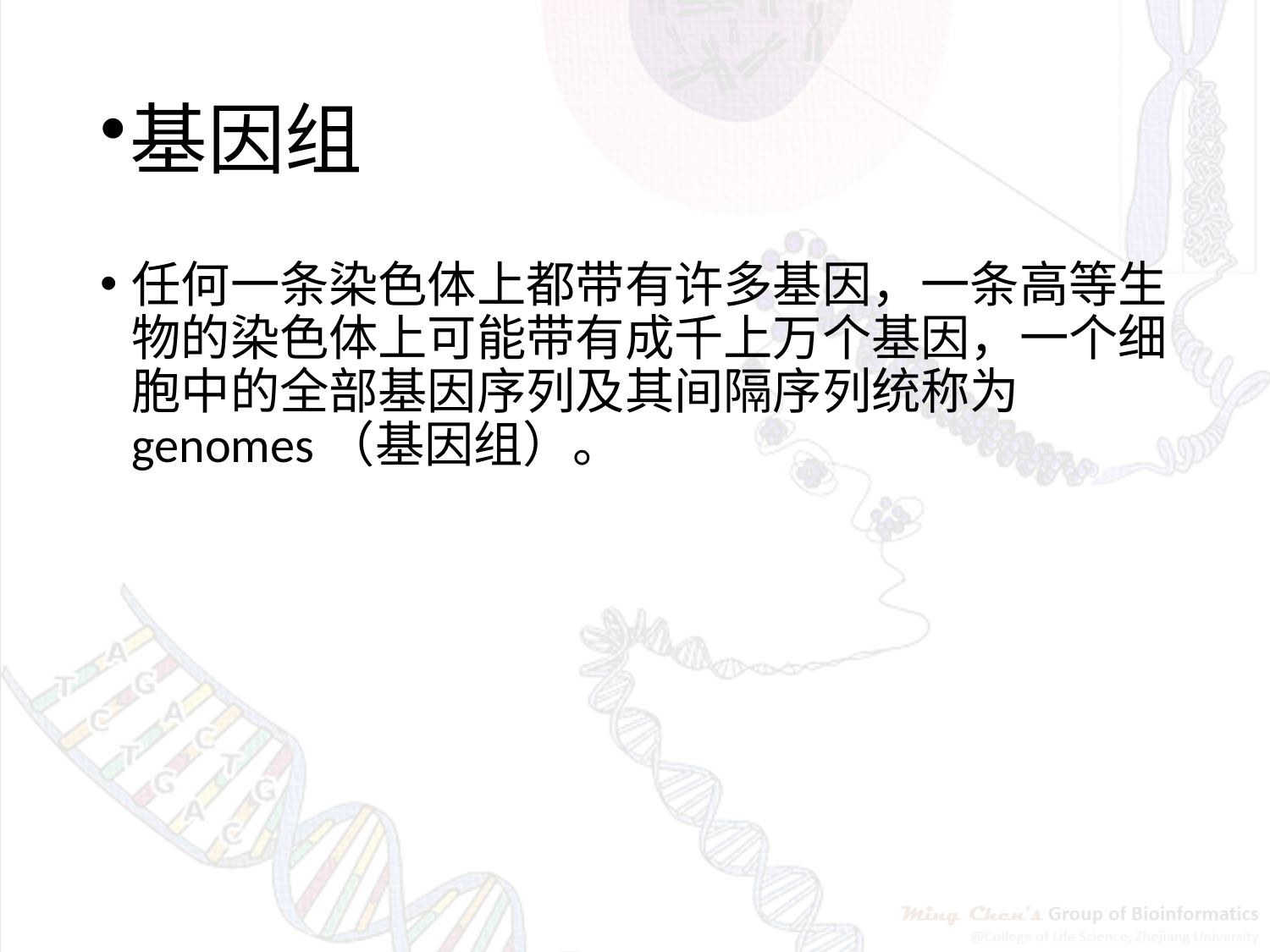

# 基因组
任何一条染色体上都带有许多基因，一条高等生物的染色体上可能带有成千上万个基因，一个细胞中的全部基因序列及其间隔序列统称为genomes（基因组）。